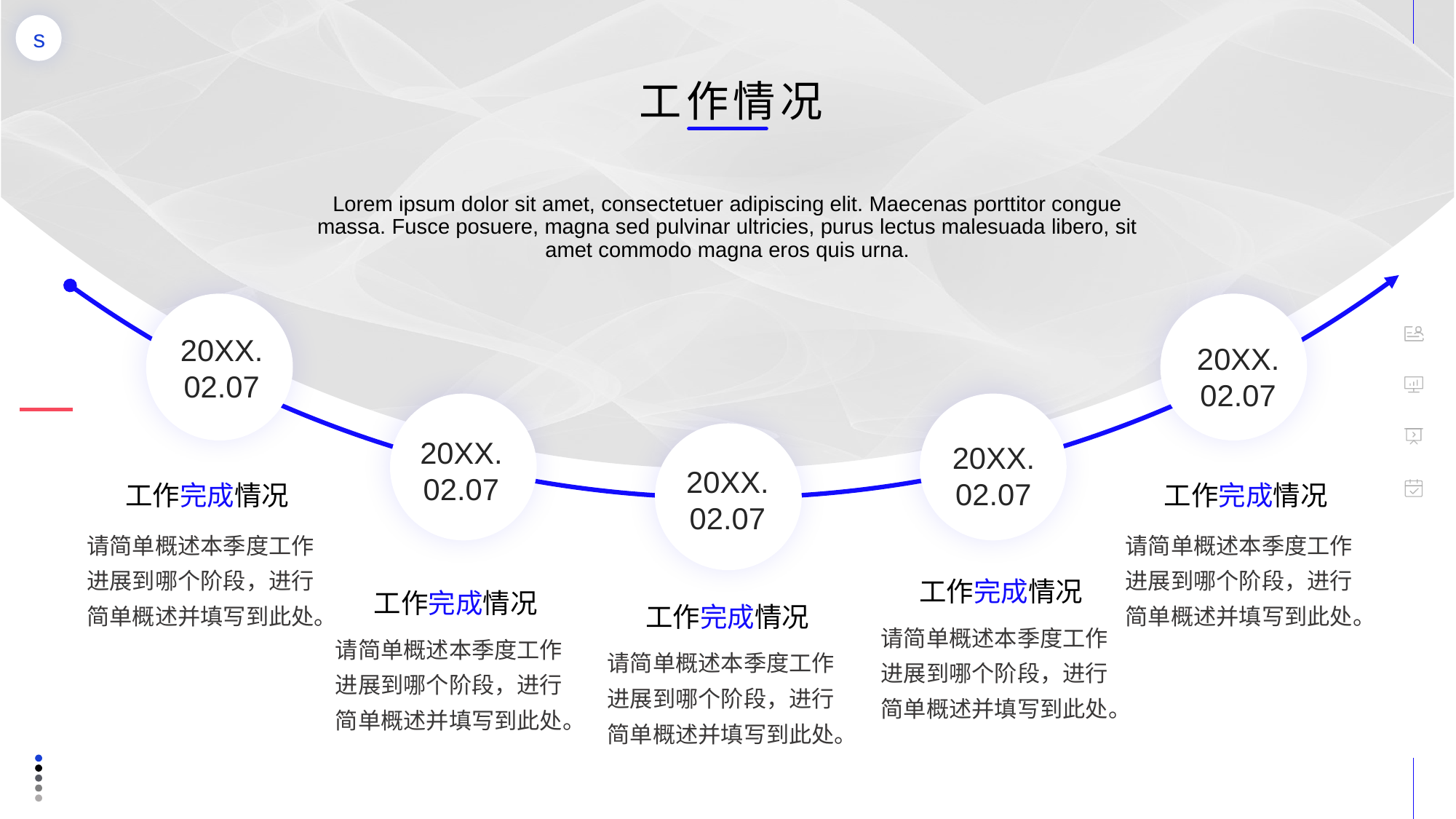

工作情况
Lorem ipsum dolor sit amet, consectetuer adipiscing elit. Maecenas porttitor congue massa. Fusce posuere, magna sed pulvinar ultricies, purus lectus malesuada libero, sit amet commodo magna eros quis urna.

20XX.
02.07
20XX.
02.07

20XX.
02.07
20XX.
02.07
20XX.
02.07
工作完成情况
工作完成情况
请简单概述本季度工作进展到哪个阶段，进行简单概述并填写到此处。
请简单概述本季度工作进展到哪个阶段，进行简单概述并填写到此处。
工作完成情况
工作完成情况
工作完成情况
请简单概述本季度工作进展到哪个阶段，进行简单概述并填写到此处。
请简单概述本季度工作进展到哪个阶段，进行简单概述并填写到此处。
请简单概述本季度工作进展到哪个阶段，进行简单概述并填写到此处。